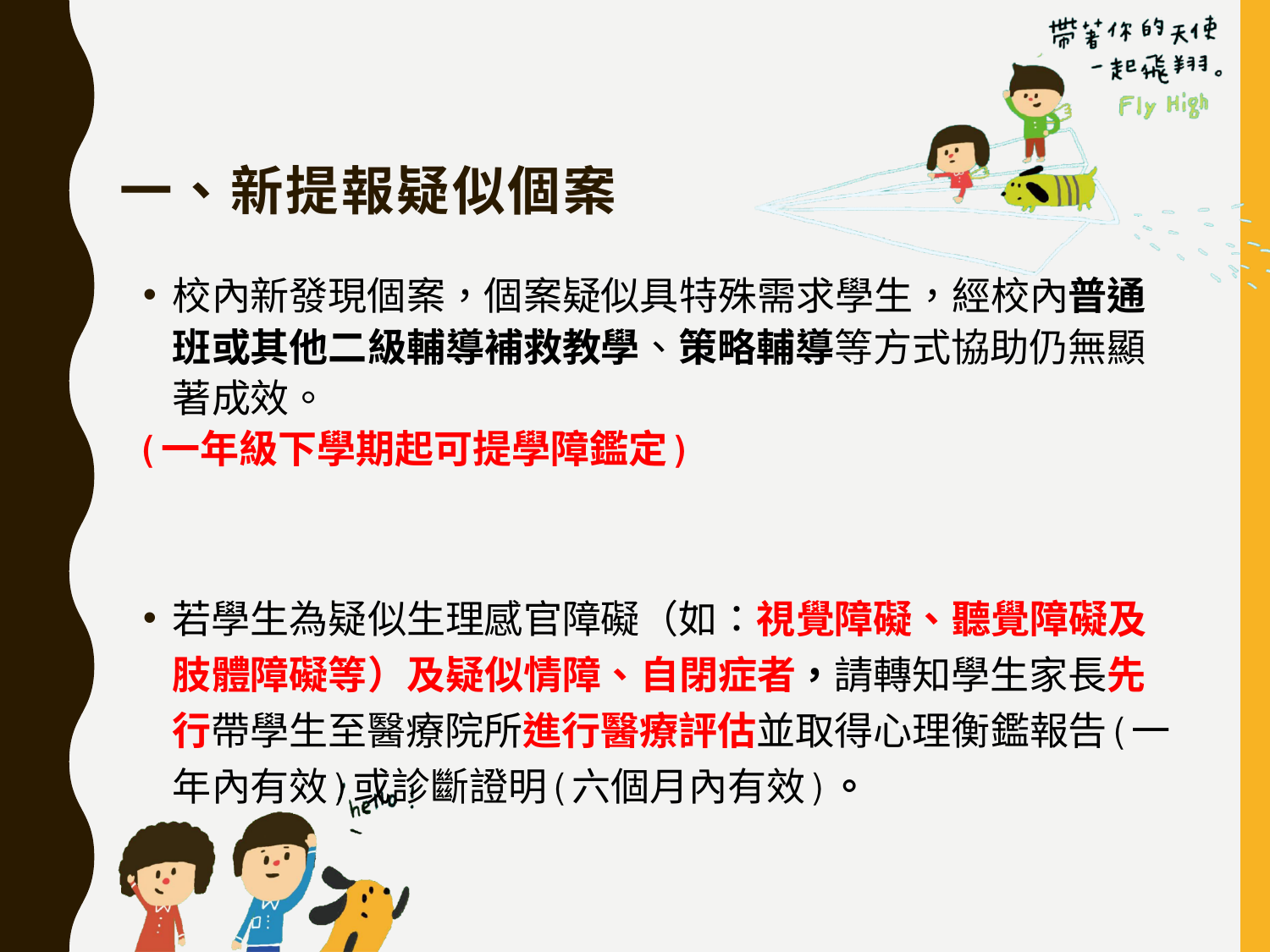

# 一、新提報疑似個案
校內新發現個案，個案疑似具特殊需求學生，經校內普通班或其他二級輔導補救教學、策略輔導等方式協助仍無顯著成效。
(一年級下學期起可提學障鑑定)

若學生為疑似生理感官障礙（如：視覺障礙、聽覺障礙及肢體障礙等）及疑似情障、自閉症者，請轉知學生家長先行帶學生至醫療院所進行醫療評估並取得心理衡鑑報告(一年內有效)或診斷證明(六個月內有效)。